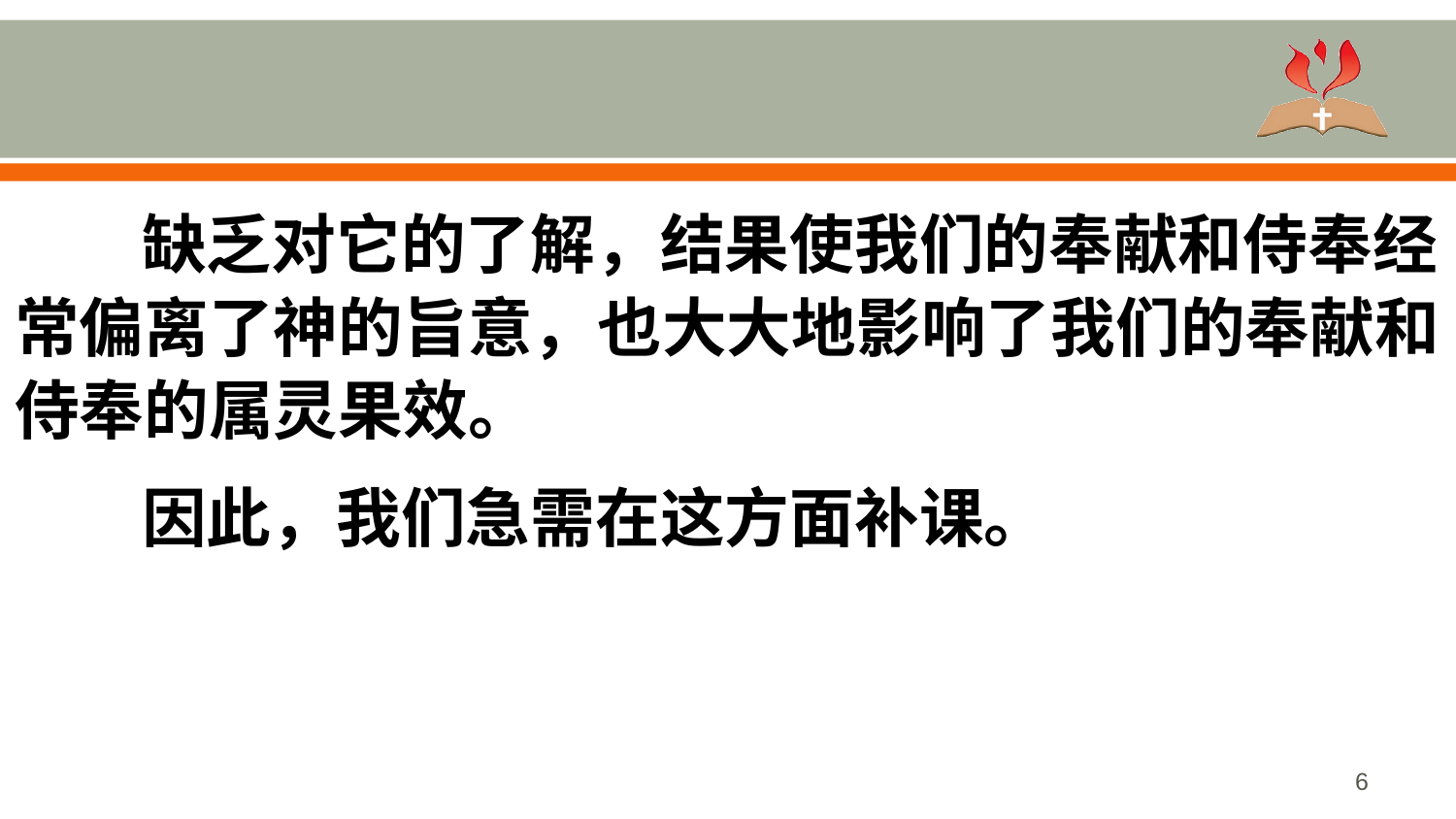

缺乏对它的了解，结果使我们的奉献和侍奉经常偏离了神的旨意，也大大地影响了我们的奉献和侍奉的属灵果效。
因此，我们急需在这方面补课。

6